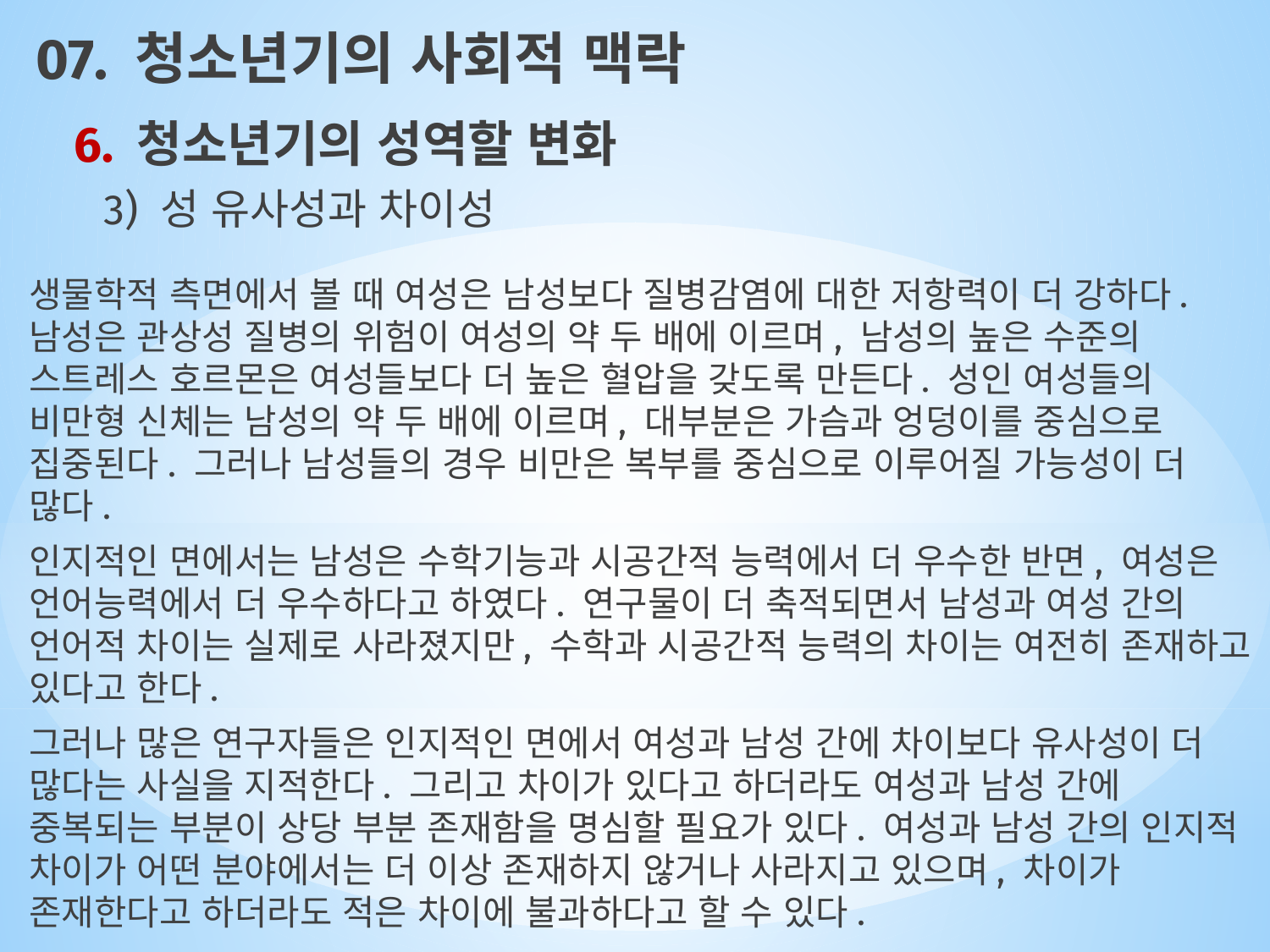

07. 청소년기의 사회적 맥락
6. 청소년기의 성역할 변화
3) 성 유사성과 차이성
생물학적 측면에서 볼 때 여성은 남성보다 질병감염에 대한 저항력이 더 강하다. 남성은 관상성 질병의 위험이 여성의 약 두 배에 이르며, 남성의 높은 수준의 스트레스 호르몬은 여성들보다 더 높은 혈압을 갖도록 만든다. 성인 여성들의 비만형 신체는 남성의 약 두 배에 이르며, 대부분은 가슴과 엉덩이를 중심으로 집중된다. 그러나 남성들의 경우 비만은 복부를 중심으로 이루어질 가능성이 더 많다.
인지적인 면에서는 남성은 수학기능과 시공간적 능력에서 더 우수한 반면, 여성은 언어능력에서 더 우수하다고 하였다. 연구물이 더 축적되면서 남성과 여성 간의 언어적 차이는 실제로 사라졌지만, 수학과 시공간적 능력의 차이는 여전히 존재하고 있다고 한다.
그러나 많은 연구자들은 인지적인 면에서 여성과 남성 간에 차이보다 유사성이 더 많다는 사실을 지적한다. 그리고 차이가 있다고 하더라도 여성과 남성 간에 중복되는 부분이 상당 부분 존재함을 명심할 필요가 있다. 여성과 남성 간의 인지적 차이가 어떤 분야에서는 더 이상 존재하지 않거나 사라지고 있으며, 차이가 존재한다고 하더라도 적은 차이에 불과하다고 할 수 있다.